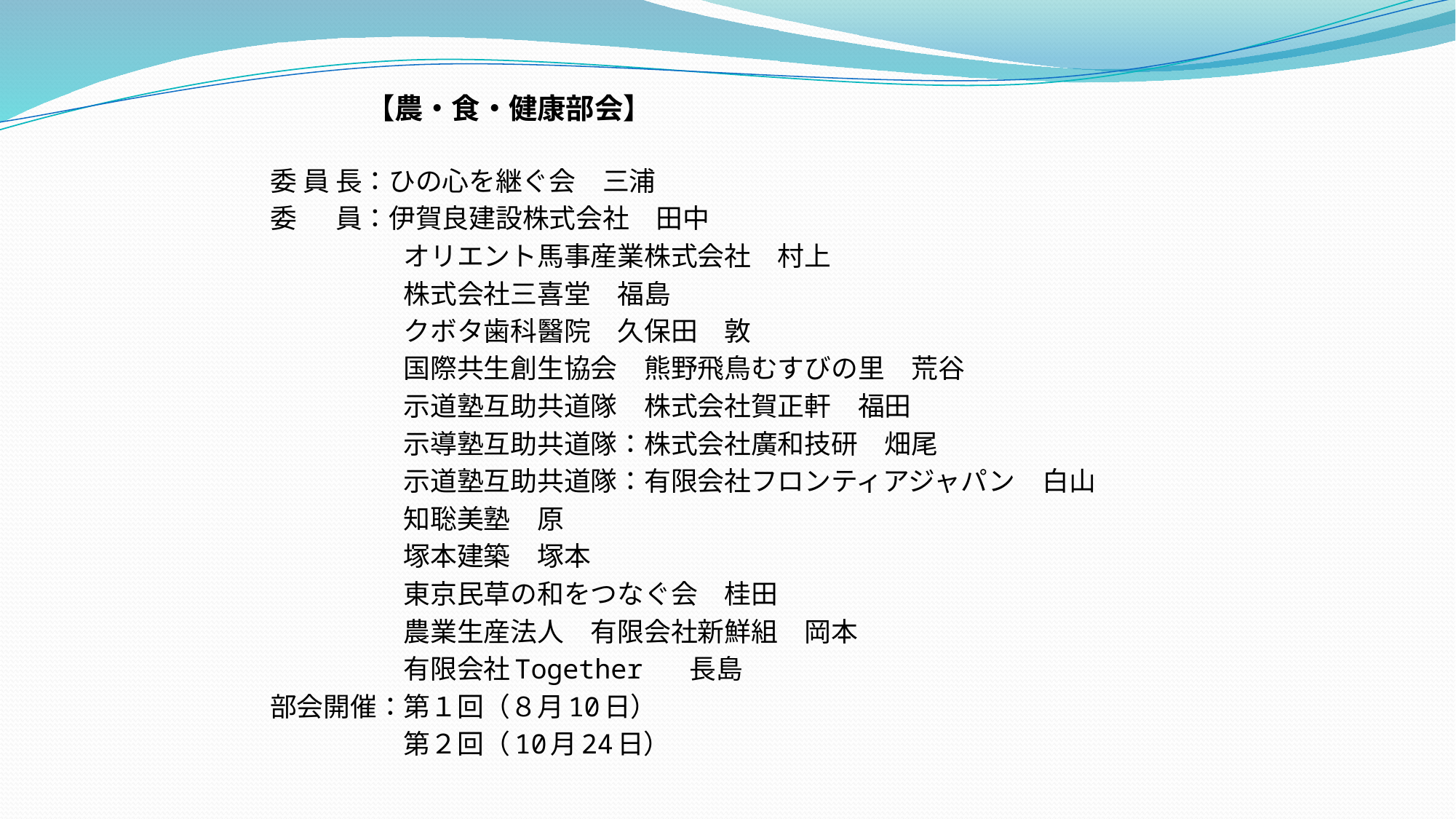

【農・食・健康部会】

委 員 長：ひの心を継ぐ会　三浦
委　  員：伊賀良建設株式会社　田中
　　　　　オリエント馬事産業株式会社　村上
　　　　　株式会社三喜堂　福島
　　　　　クボタ歯科醫院　久保田　敦
　　　　　国際共生創生協会　熊野飛鳥むすびの里　荒谷
　　　　　示道塾互助共道隊　株式会社賀正軒　福田
　　　　　示導塾互助共道隊：株式会社廣和技研　畑尾
　　　　　示道塾互助共道隊：有限会社フロンティアジャパン　白山
　　　　　知聡美塾　原
　　　　　塚本建築　塚本
　　　　　東京民草の和をつなぐ会　桂田
　　　　　農業生産法人　有限会社新鮮組　岡本
　　　　　有限会社Together 　長島
部会開催：第１回（８月10日）
　　　　　第２回（10月24日）